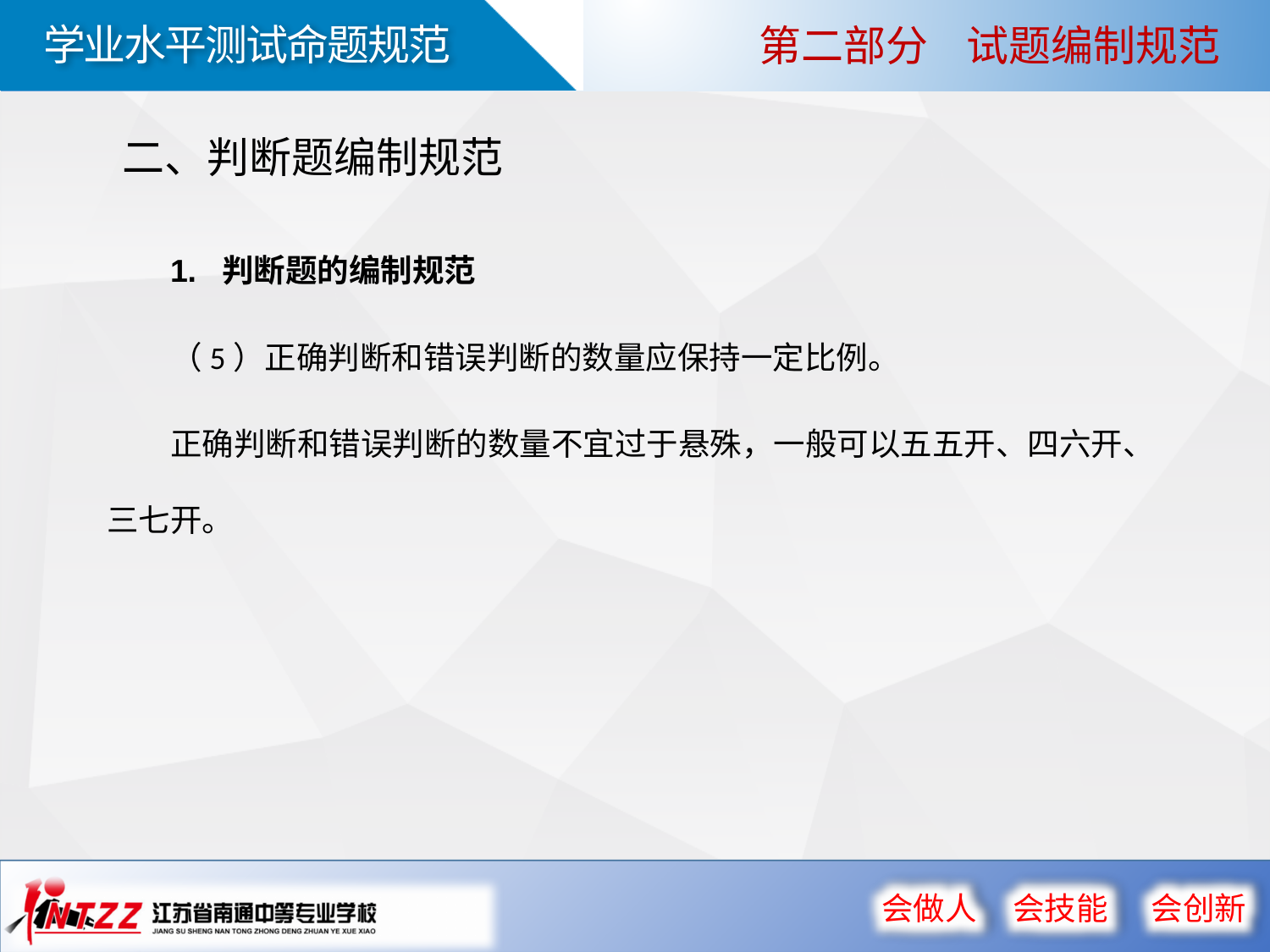

第二部分    试题编制规范
二、判断题编制规范
1.  判断题的编制规范
（5）正确判断和错误判断的数量应保持一定比例。
正确判断和错误判断的数量不宜过于悬殊，一般可以五五开、四六开、三七开。